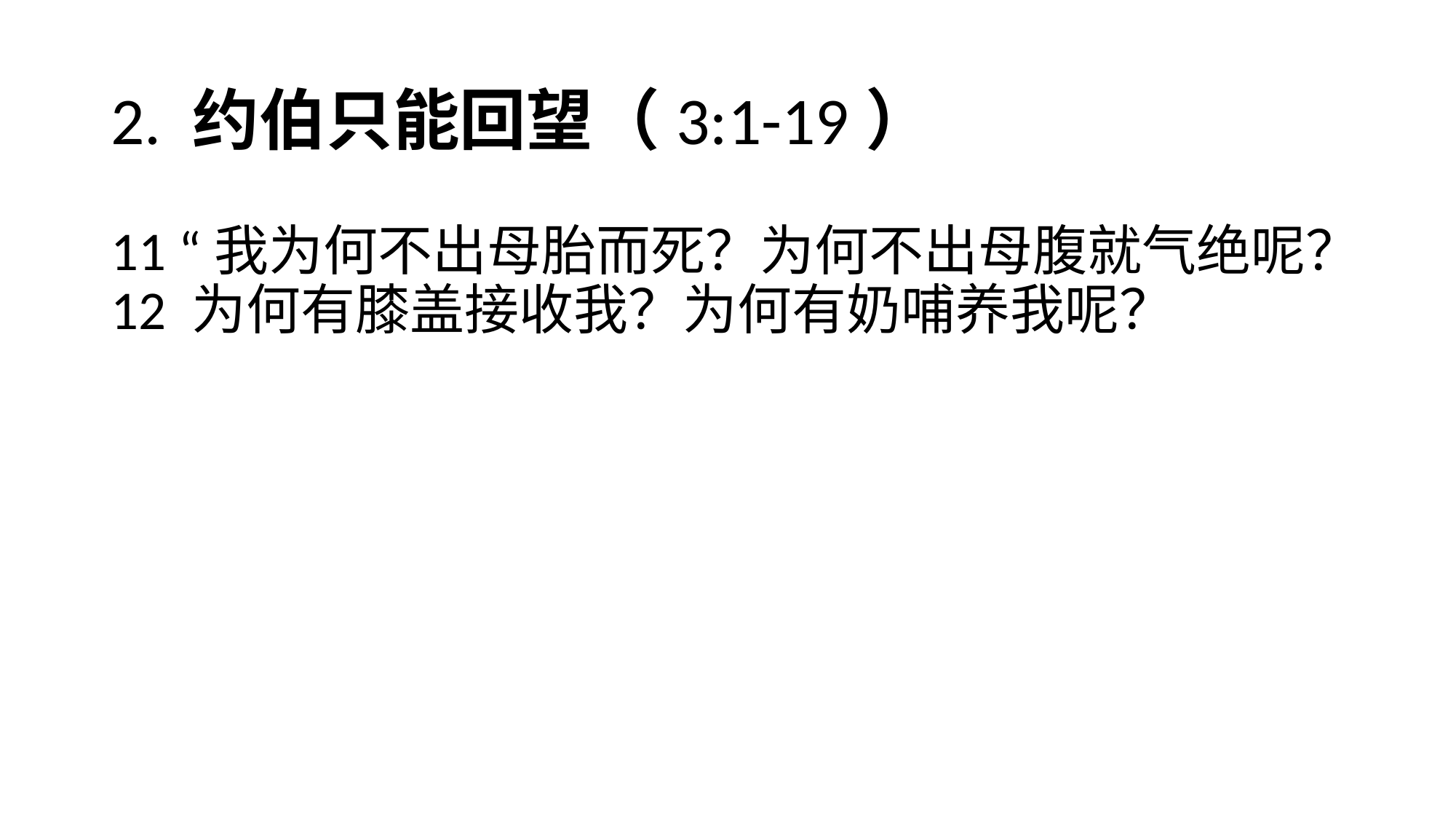

# 2. 约伯只能回望（3:1-19）
11 “我为何不出母胎而死？为何不出母腹就气绝呢？12 为何有膝盖接收我？为何有奶哺养我呢？